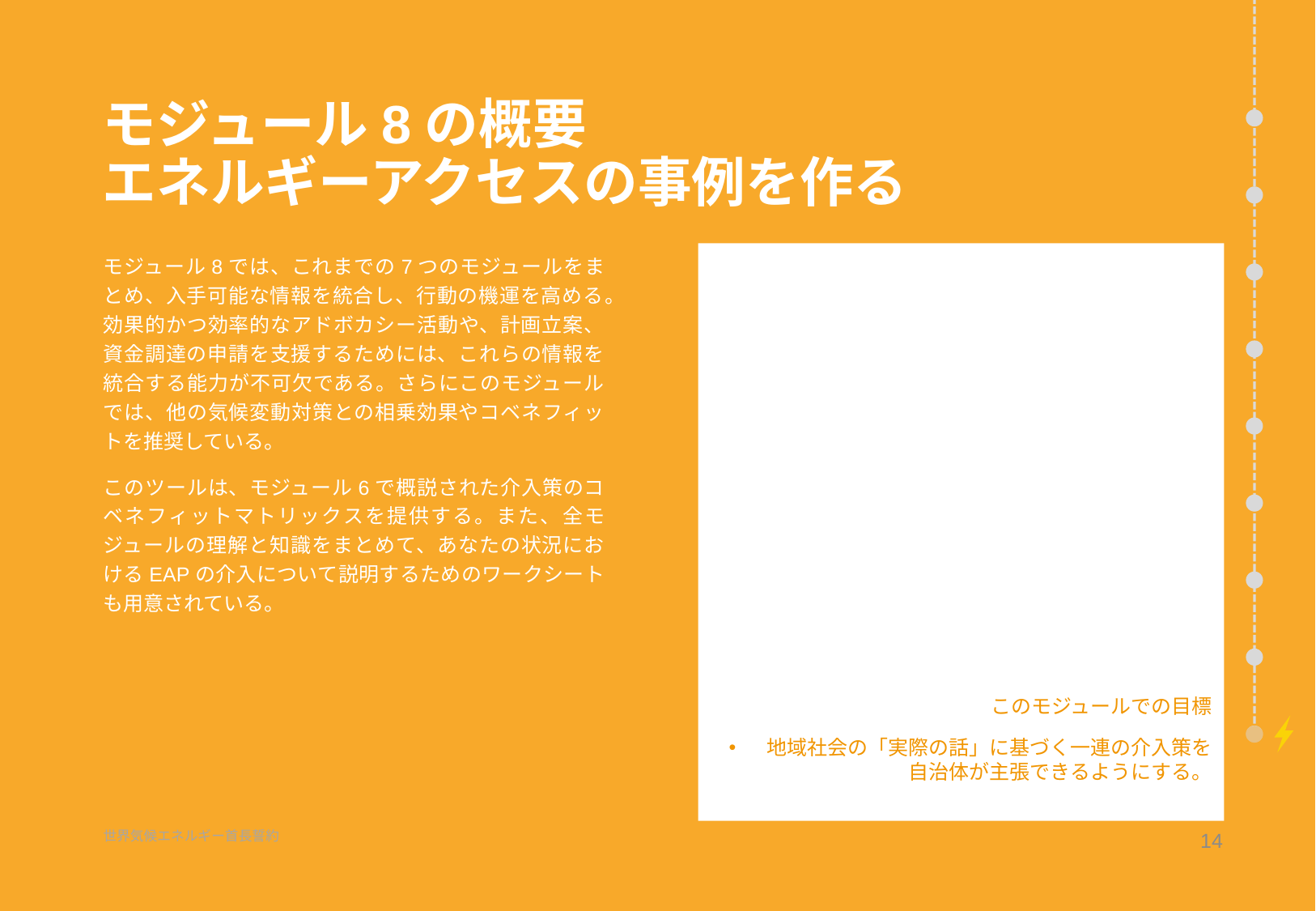

# モジュール8の概要 エネルギーアクセスの事例を作る
モジュール8では、これまでの7つのモジュールをまとめ、入手可能な情報を統合し、行動の機運を高める。効果的かつ効率的なアドボカシー活動や、計画立案、資金調達の申請を支援するためには、これらの情報を統合する能力が不可欠である。さらにこのモジュールでは、他の気候変動対策との相乗効果やコベネフィットを推奨している。
このツールは、モジュール6で概説された介入策のコベネフィットマトリックスを提供する。また、全モジュールの理解と知識をまとめて、あなたの状況におけるEAPの介入について説明するためのワークシートも用意されている。
このモジュールでの目標
地域社会の「実際の話」に基づく一連の介入策を自治体が主張できるようにする。

14